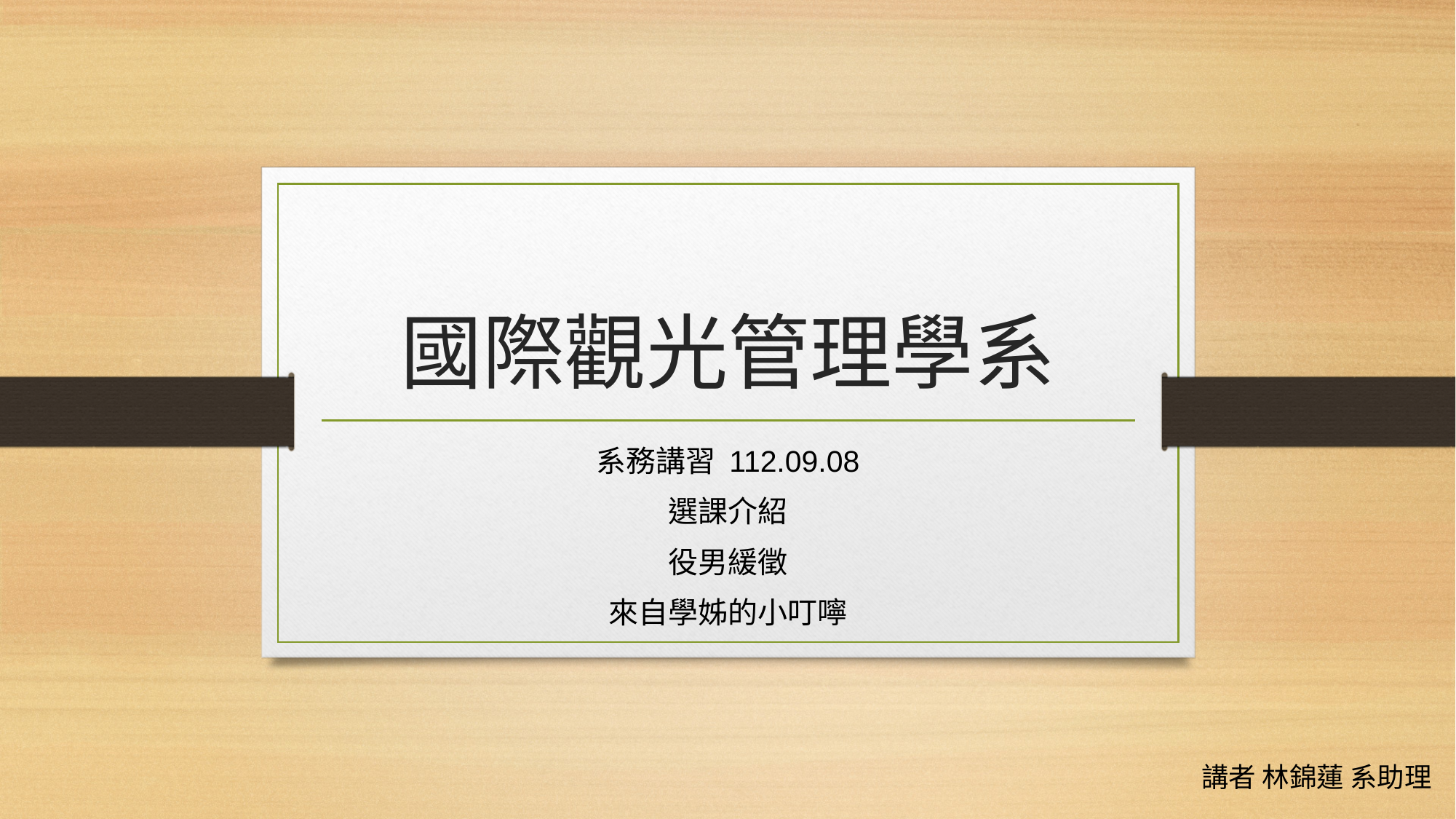

# 國際觀光管理學系
系務講習 112.09.08
選課介紹
役男緩徵
來自學姊的小叮嚀
講者 林錦蓮 系助理